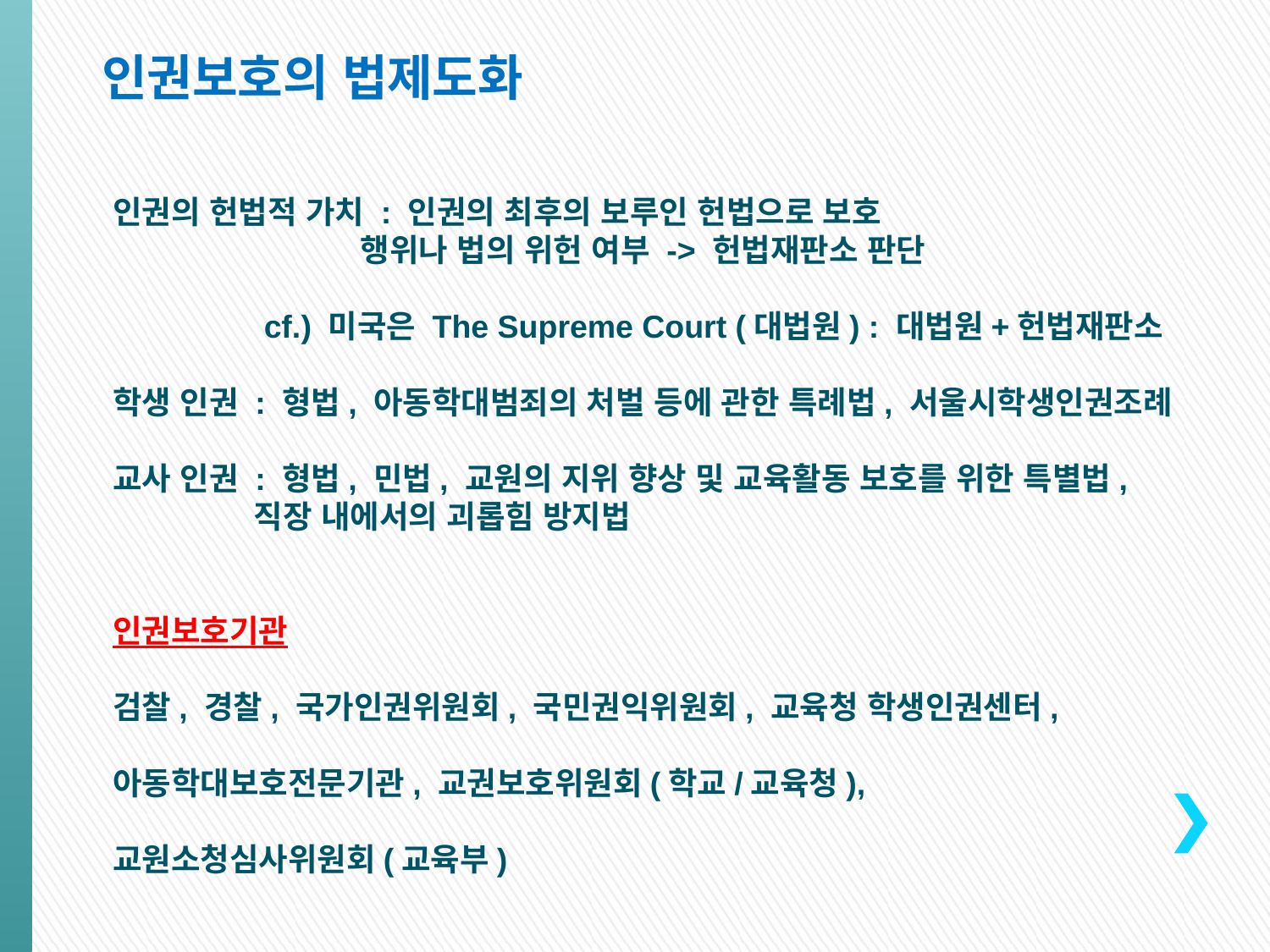

인권보호의 법제도화
인권의 헌법적 가치 : 인권의 최후의 보루인 헌법으로 보호
                           행위나 법의 위헌 여부 -> 헌법재판소 판단

                 cf.) 미국은 The Supreme Court (대법원) : 대법원+헌법재판소

학생 인권 : 형법, 아동학대범죄의 처벌 등에 관한 특례법, 서울시학생인권조례

교사 인권 : 형법, 민법, 교원의 지위 향상 및 교육활동 보호를 위한 특별법,
               직장 내에서의 괴롭힘 방지법

인권보호기관

검찰, 경찰, 국가인권위원회, 국민권익위원회, 교육청 학생인권센터,

아동학대보호전문기관, 교권보호위원회(학교/교육청),

교원소청심사위원회(교육부)